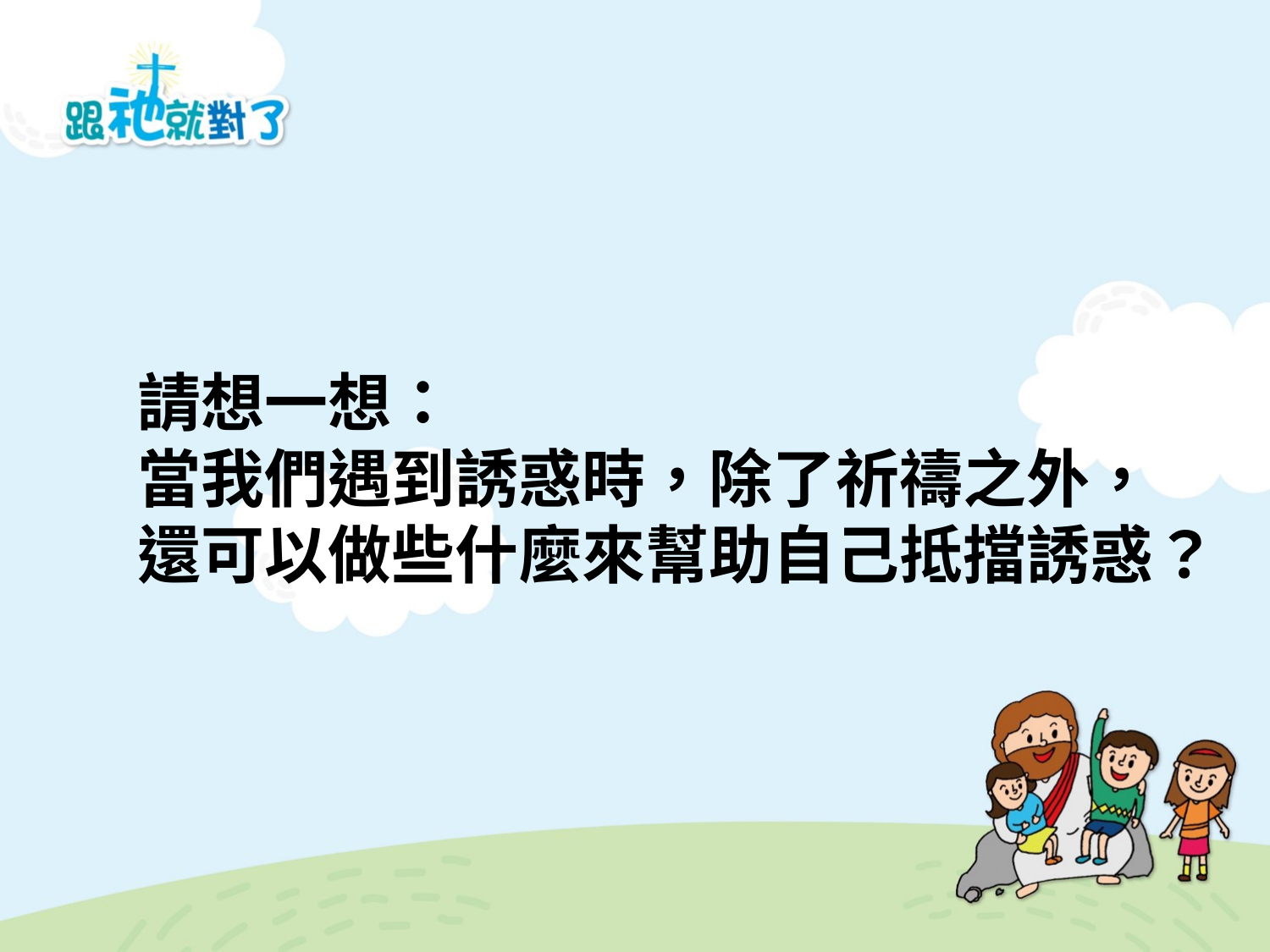

請想一想：
當我們遇到誘惑時，除了祈禱之外，還可以做些什麼來幫助自己抵擋誘惑？